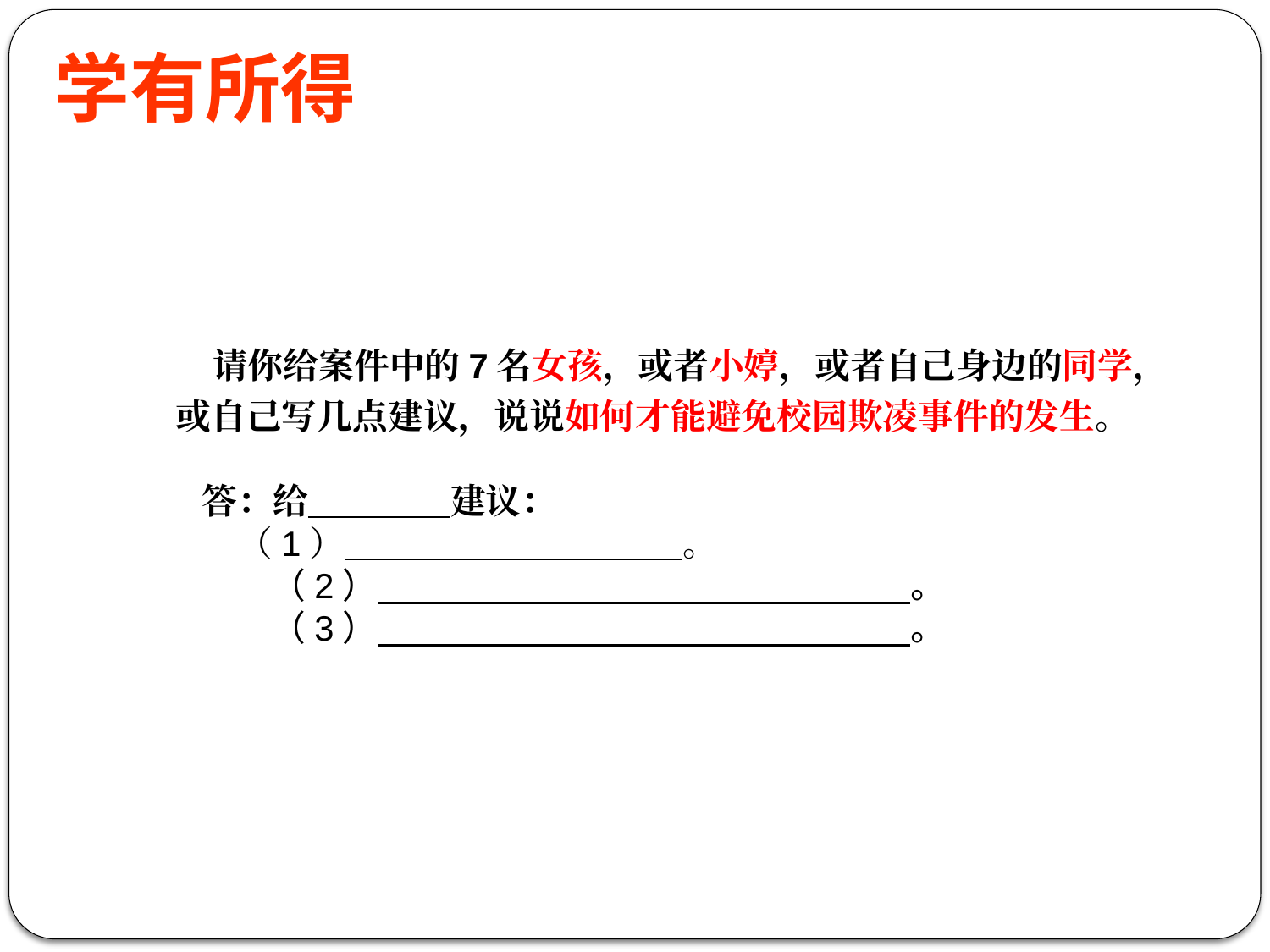

学有所得
 请你给案件中的7名女孩，或者小婷，或者自己身边的同学，
或自己写几点建议，说说如何才能避免校园欺凌事件的发生。

  答：给                建议：
      （1）                                      。
           （2）                                                                    。
           （3）                                                                    。